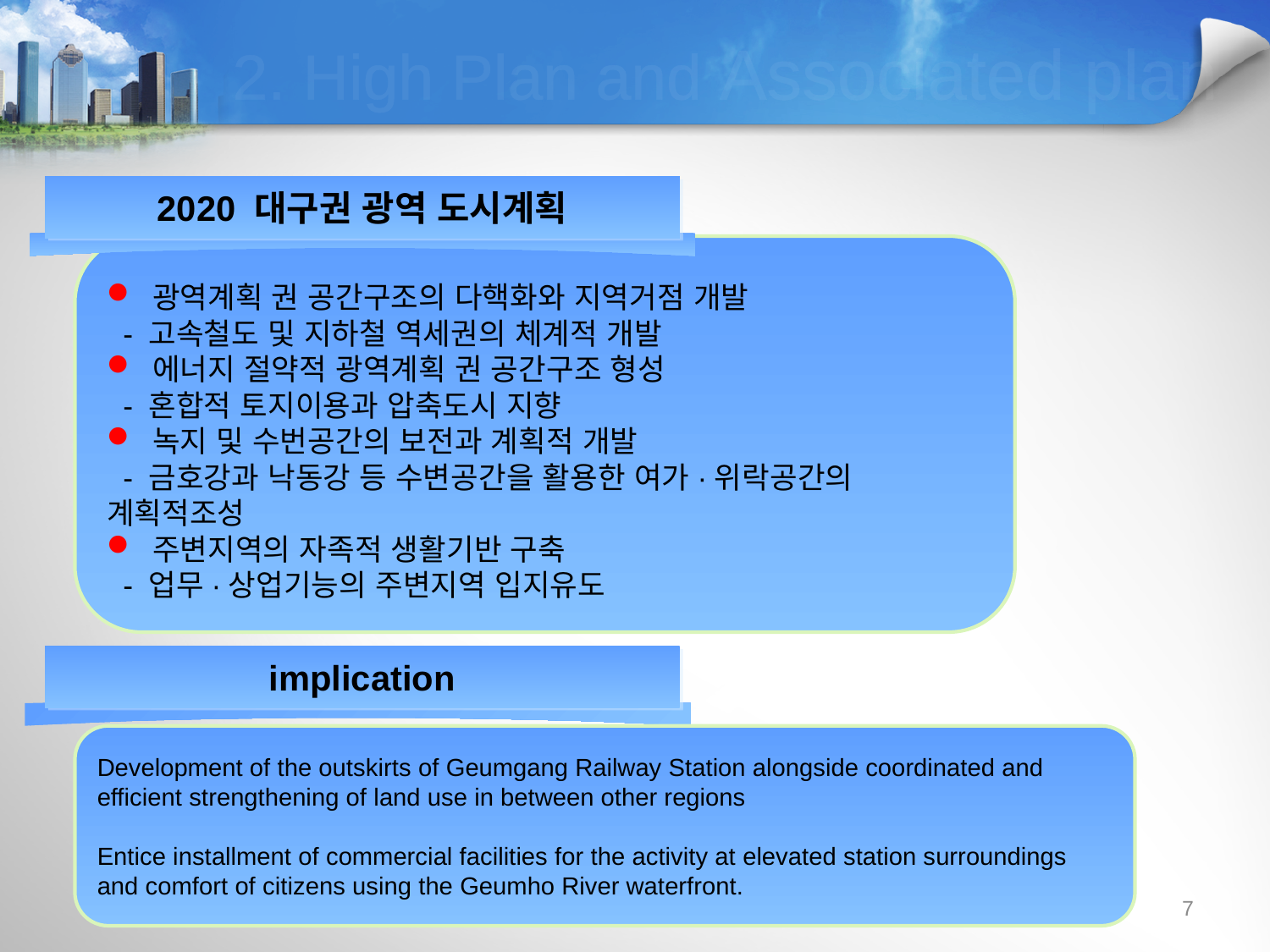

# 2. High Plan and Associated plan
2020 대구권 광역 도시계획

 광역계획 권 공간구조의 다핵화와 지역거점 개발
  - 고속철도 및 지하철 역세권의 체계적 개발
 에너지 절약적 광역계획 권 공간구조 형성
  - 혼합적 토지이용과 압축도시 지향
 녹지 및 수번공간의 보전과 계획적 개발
  - 금호강과 낙동강 등 수변공간을 활용한 여가·위락공간의 계획적조성
 주변지역의 자족적 생활기반 구축
  - 업무·상업기능의 주변지역 입지유도

implication

Development of the outskirts of Geumgang Railway Station alongside coordinated and efficient strengthening of land use in between other regions
Entice installment of commercial facilities for the activity at elevated station surroundings and comfort of citizens using the Geumho River waterfront.
7